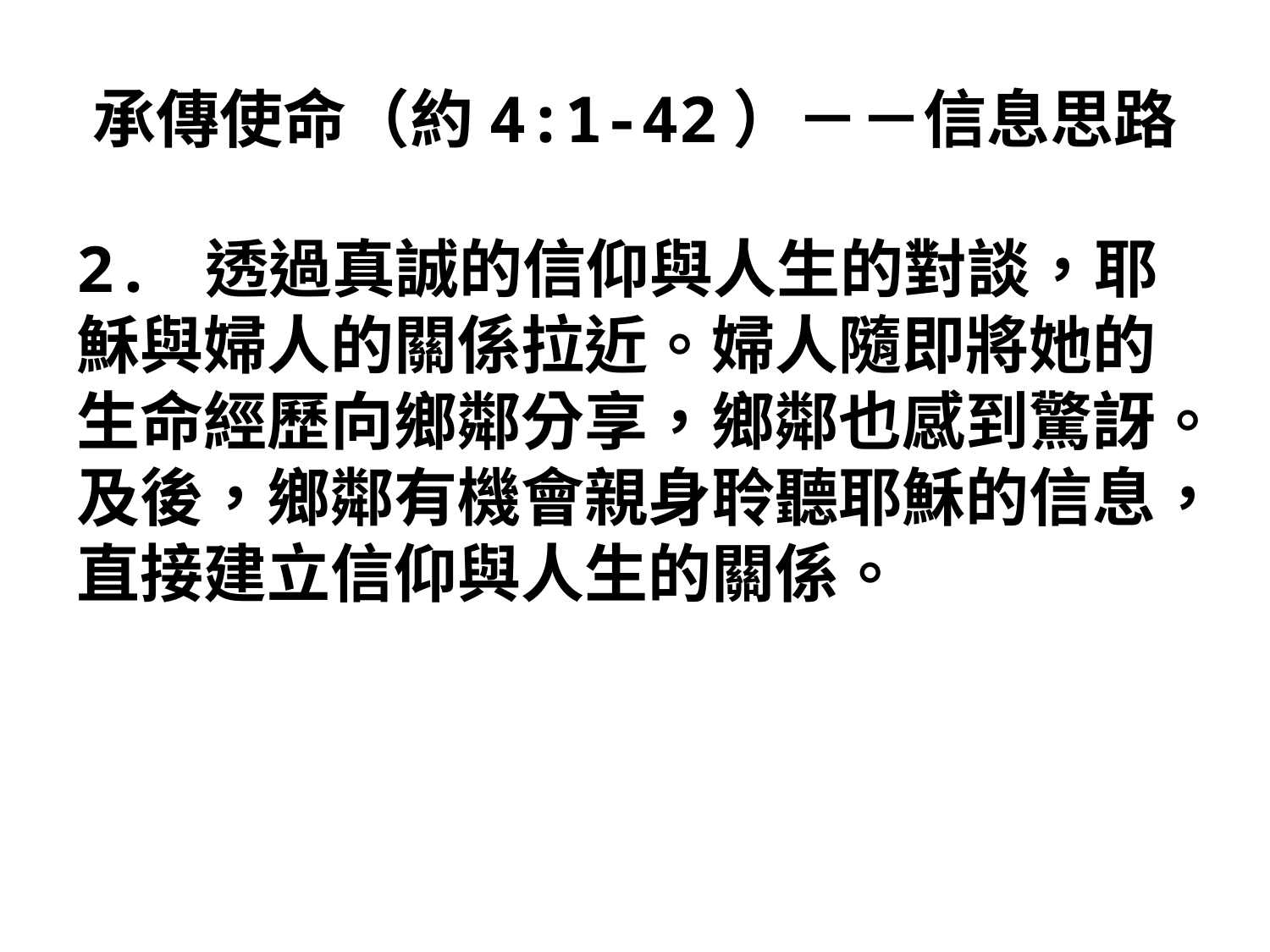

# 承傳使命（約4:1-42）－－信息思路
2. 透過真誠的信仰與人生的對談，耶穌與婦人的關係拉近。婦人隨即將她的生命經歷向鄉鄰分享，鄉鄰也感到驚訝。及後，鄉鄰有機會親身聆聽耶穌的信息，直接建立信仰與人生的關係。